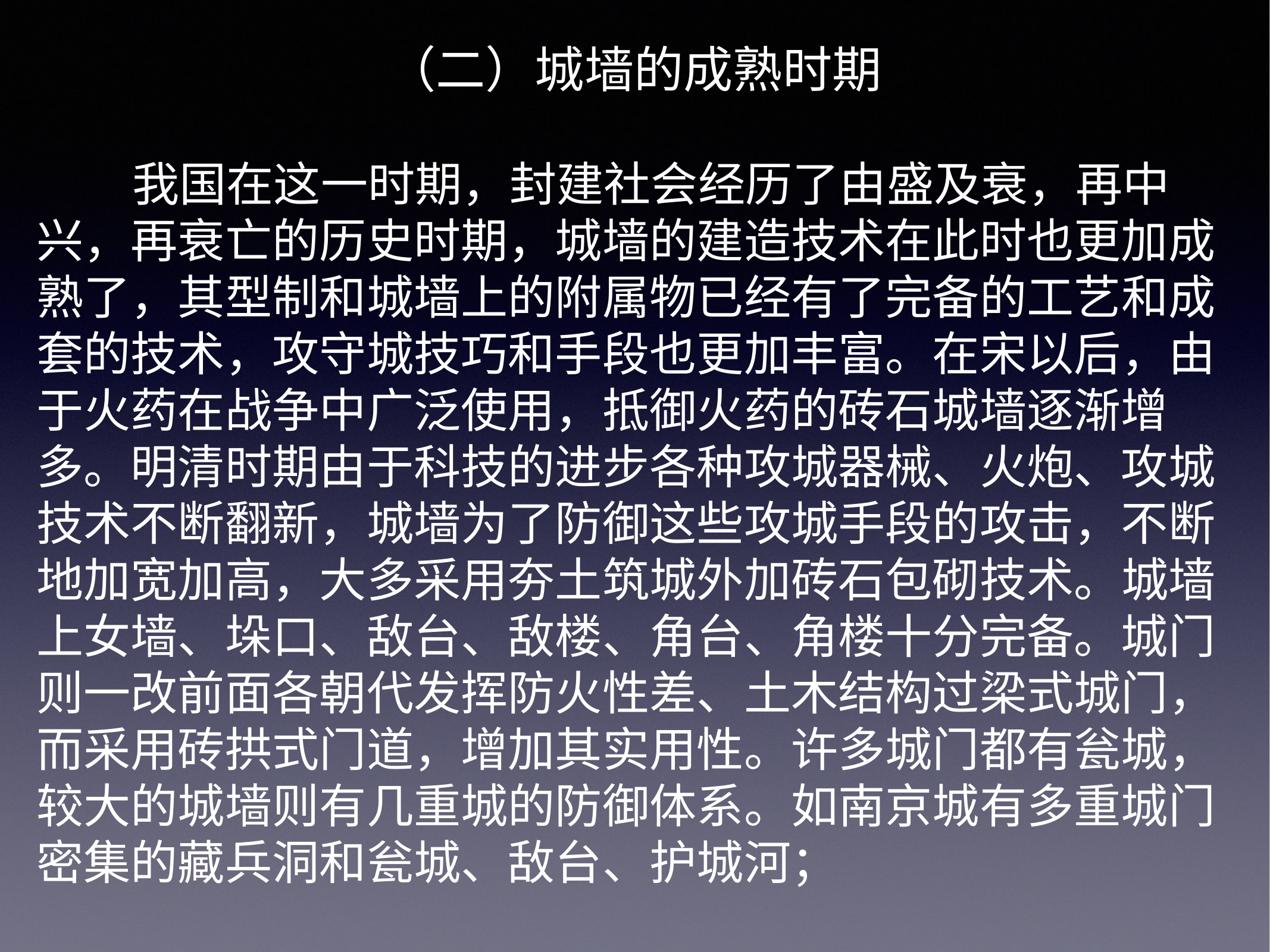

（二）城墙的成熟时期

        我国在这一时期，封建社会经历了由盛及衰，再中兴，再衰亡的历史时期，城墙的建造技术在此时也更加成熟了，其型制和城墙上的附属物已经有了完备的工艺和成套的技术，攻守城技巧和手段也更加丰富。在宋以后，由于火药在战争中广泛使用，抵御火药的砖石城墙逐渐增多。明清时期由于科技的进步各种攻城器械、火炮、攻城技术不断翻新，城墙为了防御这些攻城手段的攻击，不断地加宽加高，大多采用夯土筑城外加砖石包砌技术。城墙上女墙、垛口、敌台、敌楼、角台、角楼十分完备。城门则一改前面各朝代发挥防火性差、土木结构过梁式城门，而采用砖拱式门道，增加其实用性。许多城门都有瓮城，较大的城墙则有几重城的防御体系。如南京城有多重城门密集的藏兵洞和瓮城、敌台、护城河；